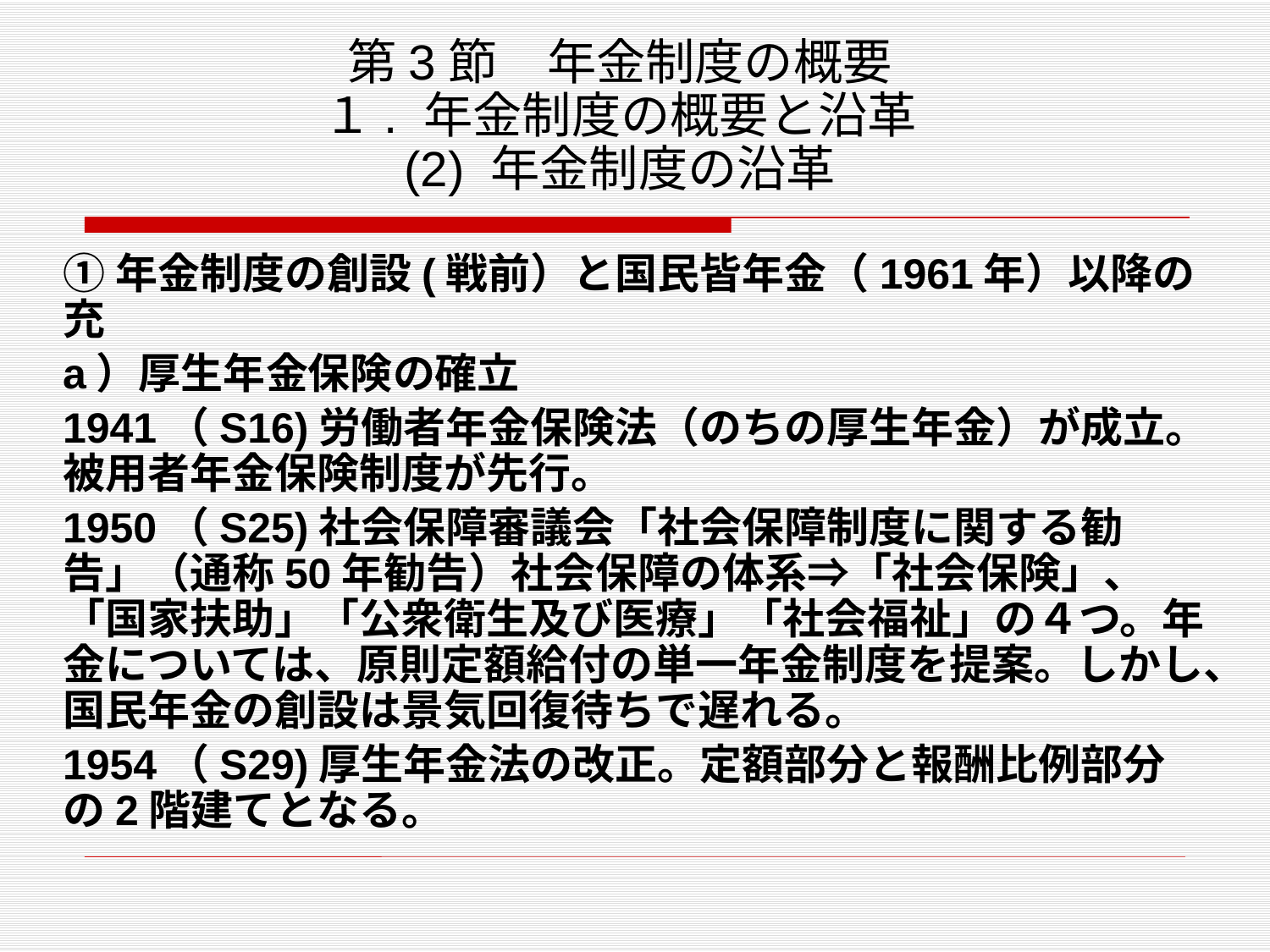

# 第3節　年金制度の概要 １. 年金制度の概要と沿革 (2) 年金制度の沿革
➀年金制度の創設(戦前）と国民皆年金（1961年）以降の充
a）厚生年金保険の確立
1941（S16)労働者年金保険法（のちの厚生年金）が成立。被用者年金保険制度が先行。
1950（S25)社会保障審議会「社会保障制度に関する勧告」（通称50年勧告）社会保障の体系⇒「社会保険」、「国家扶助」「公衆衛生及び医療」「社会福祉」の４つ。年金については、原則定額給付の単一年金制度を提案。しかし、国民年金の創設は景気回復待ちで遅れる。
1954（S29)厚生年金法の改正。定額部分と報酬比例部分の2階建てとなる。